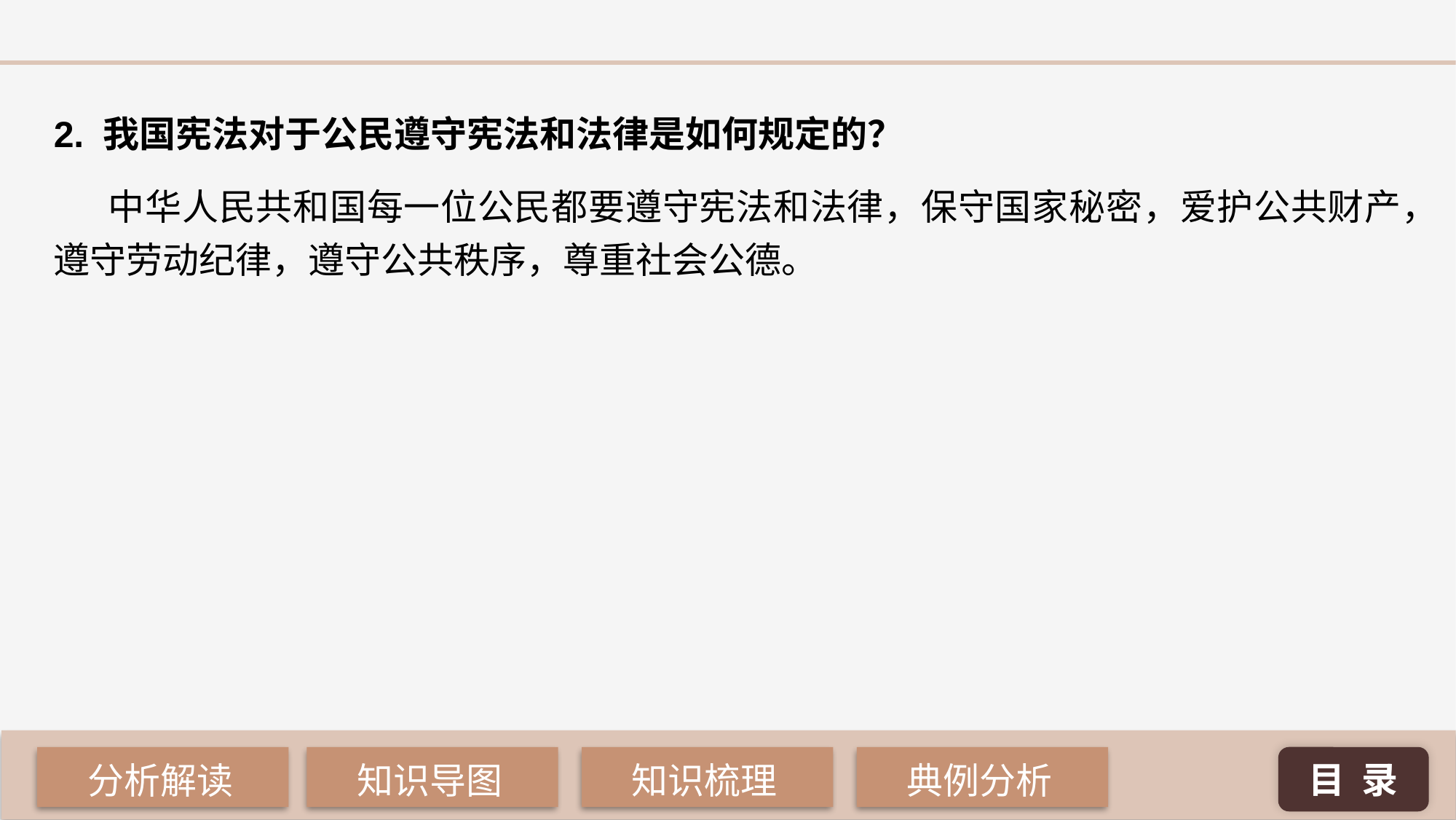

2. 我国宪法对于公民遵守宪法和法律是如何规定的？
中华人民共和国每一位公民都要遵守宪法和法律，保守国家秘密，爱护公共财产，遵守劳动纪律，遵守公共秩序，尊重社会公德。